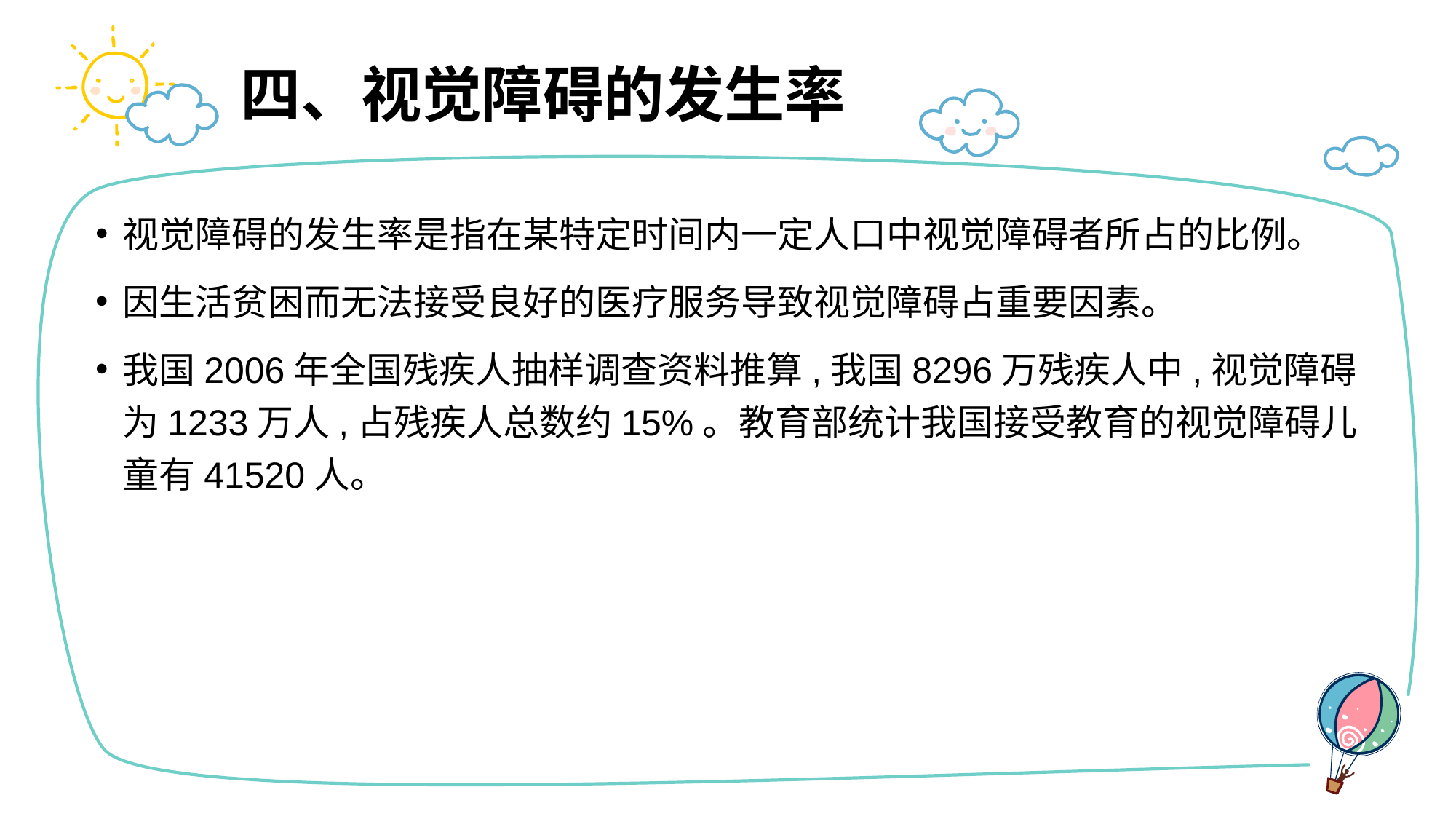

# 四、视觉障碍的发生率
视觉障碍的发生率是指在某特定时间内一定人口中视觉障碍者所占的比例。
因生活贫困而无法接受良好的医疗服务导致视觉障碍占重要因素。
我国2006年全国残疾人抽样调查资料推算,我国8296万残疾人中,视觉障碍为1233万人,占残疾人总数约15%。教育部统计我国接受教育的视觉障碍儿童有41520人。